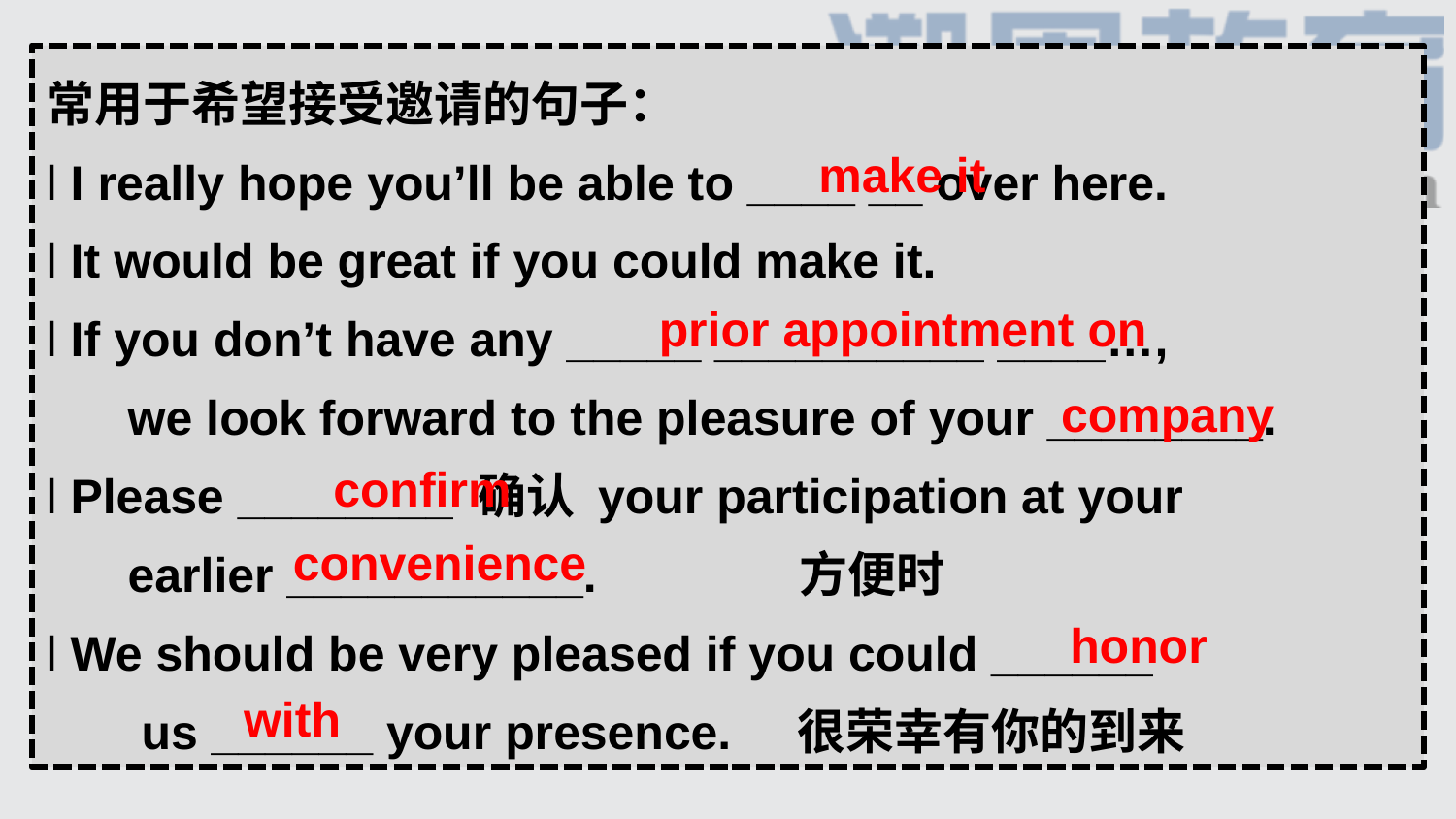

常用于希望接受邀请的句子：
l I really hope you’ll be able to ____ __ over here.
l It would be great if you could make it.
l If you don’t have any _____ __________ ____…,
      we look forward to the pleasure of your ________.
l Please ________ 确认 your participation at your
      earlier ___________.              方便时
l We should be very pleased if you could ______
       us ______ your presence.    很荣幸有你的到来
 make it
 prior appointment on
 company
 confirm
 convenience
 honor
 with